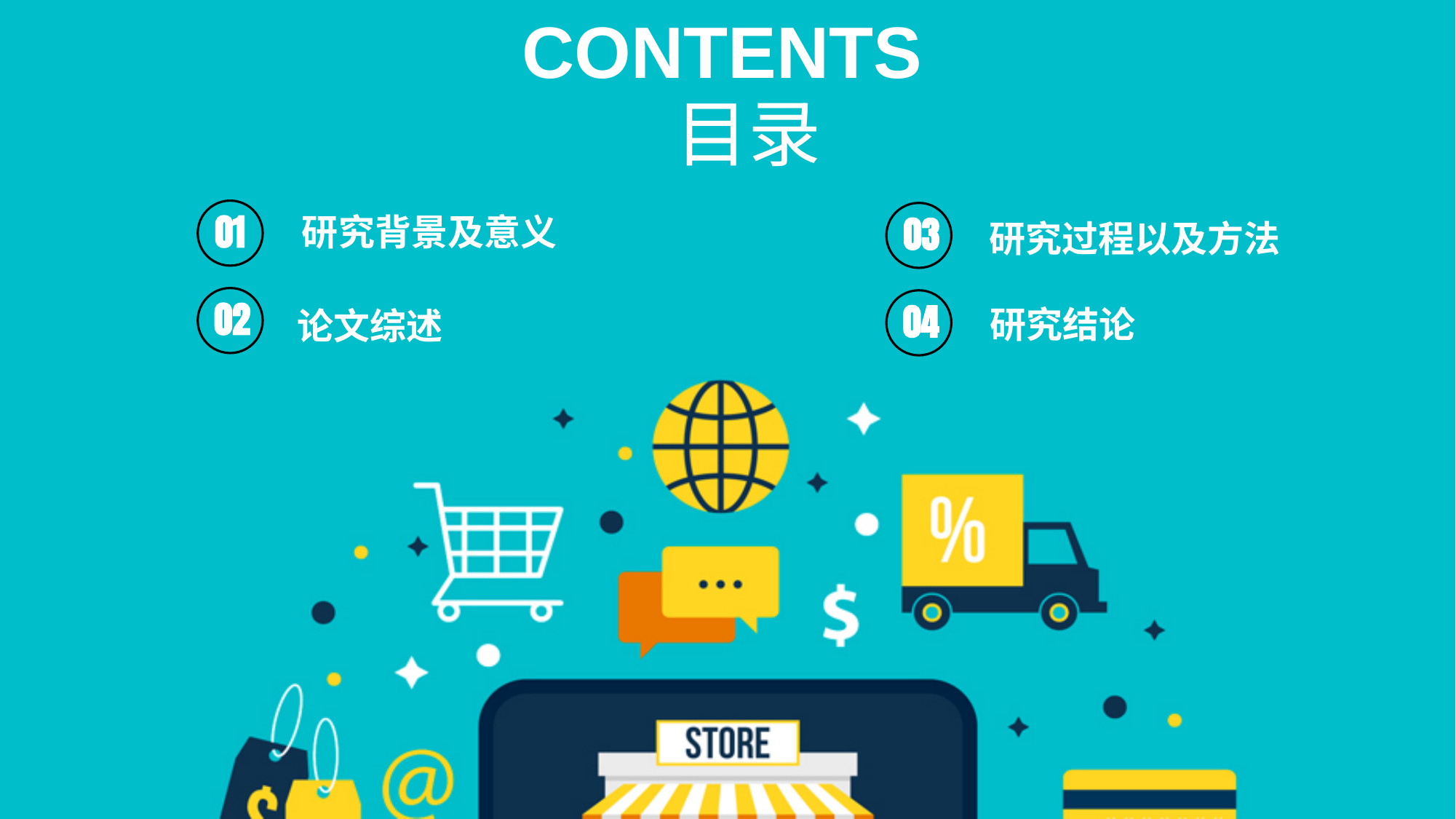

CONTENTS
目录

研究背景及意义
01
03
研究过程以及方法

02
04
研究结论
论文综述